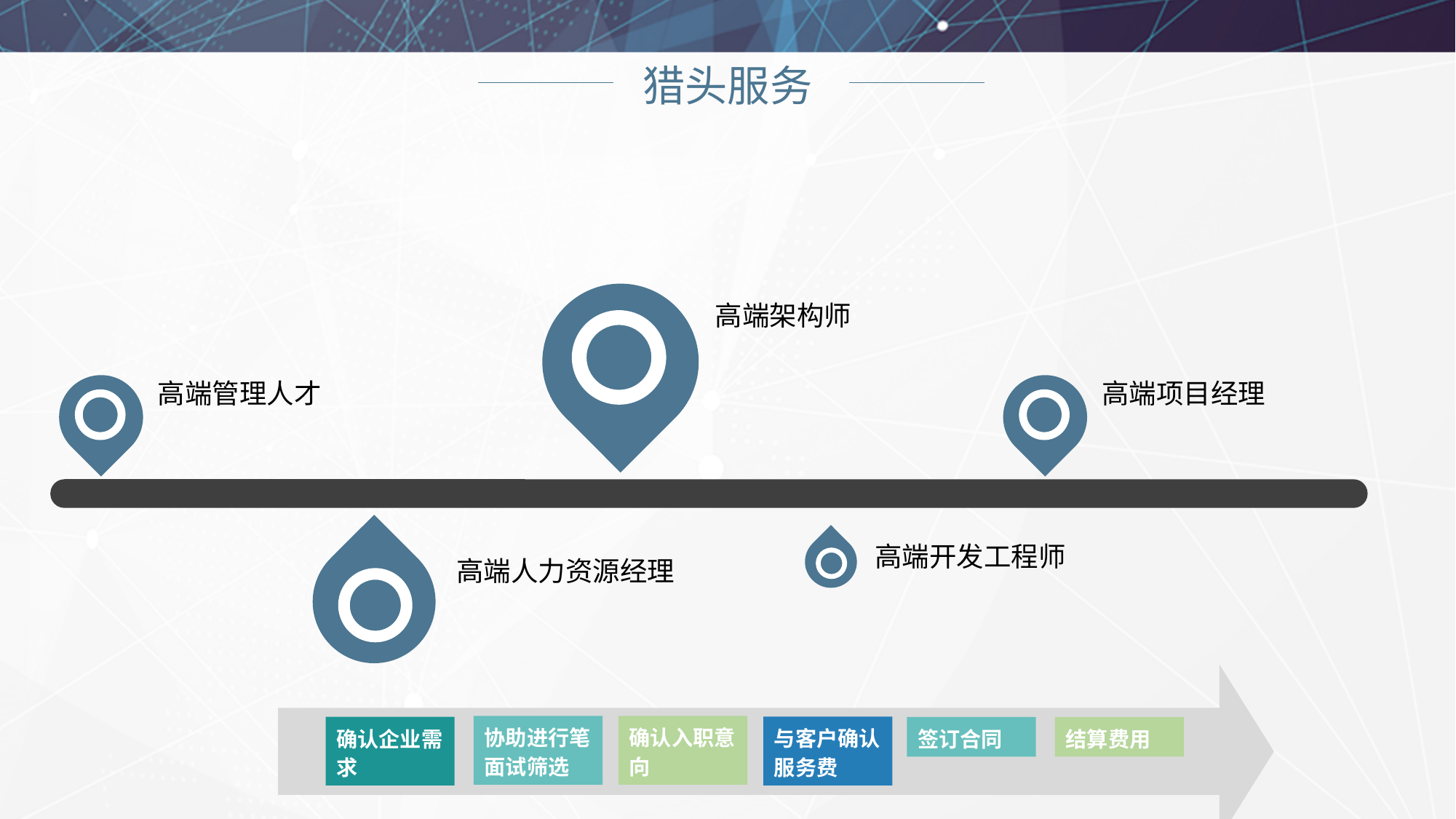

# 猎头服务

高端架构师
高端管理人才
高端项目经理

高端开发工程师

高端人力资源经理

协助进行笔面试筛选
确认入职意向
与客户确认服务费
确认企业需求
结算费用
签订合同